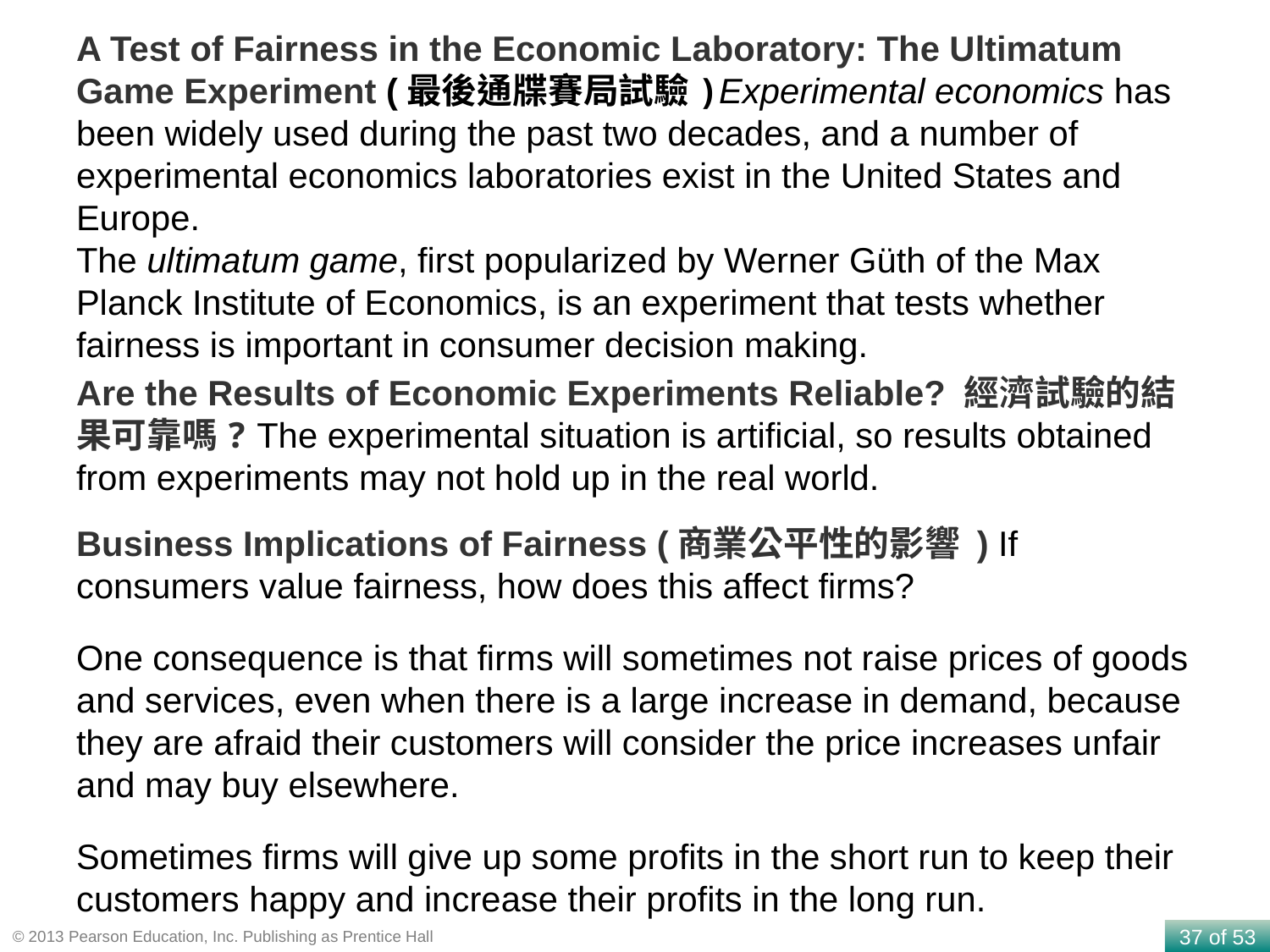

A Test of Fairness in the Economic Laboratory: The Ultimatum Game Experiment (最後通牒賽局試驗)Experimental economics has been widely used during the past two decades, and a number of experimental economics laboratories exist in the United States and Europe.
The ultimatum game, first popularized by Werner Güth of the Max Planck Institute of Economics, is an experiment that tests whether fairness is important in consumer decision making.
Are the Results of Economic Experiments Reliable? 經濟試驗的結果可靠嗎? The experimental situation is artificial, so results obtained from experiments may not hold up in the real world.
Business Implications of Fairness (商業公平性的影響 ) If consumers value fairness, how does this affect firms?

One consequence is that firms will sometimes not raise prices of goods and services, even when there is a large increase in demand, because they are afraid their customers will consider the price increases unfair and may buy elsewhere.

Sometimes firms will give up some profits in the short run to keep their customers happy and increase their profits in the long run.